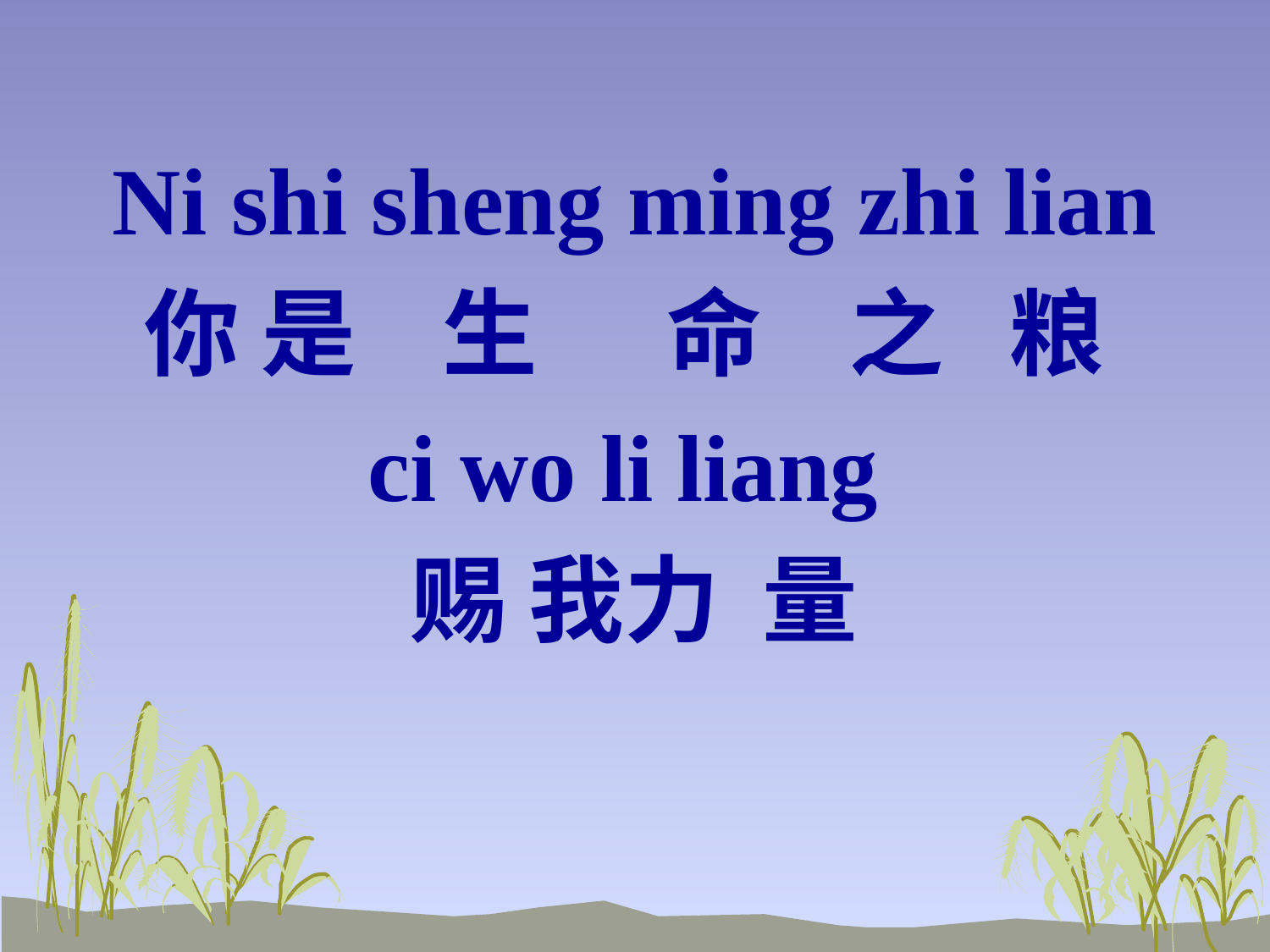

Ni shi sheng ming zhi lian
你 是    生      命    之   粮
ci wo li liang
赐 我力  量